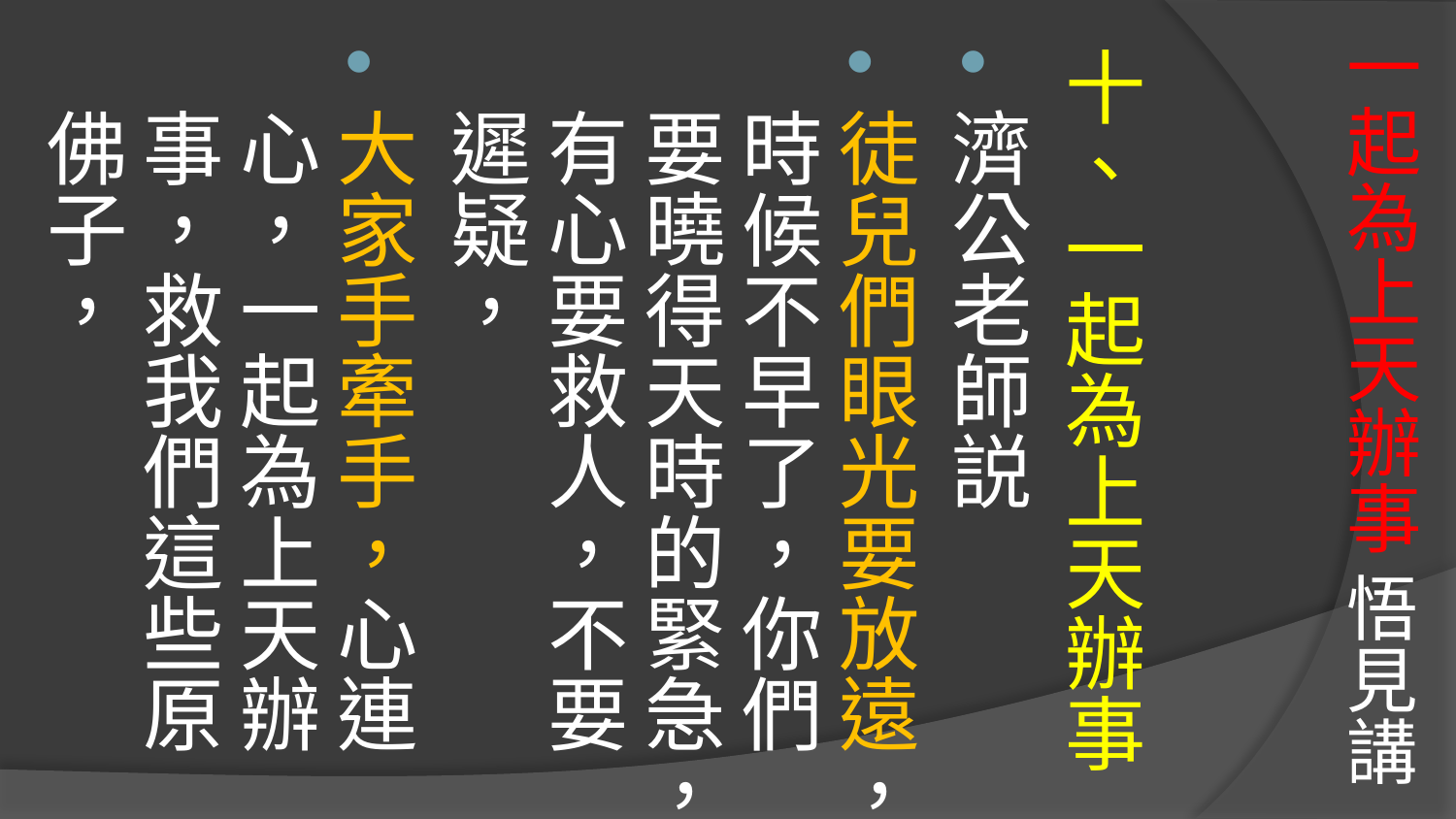

# 一起為上天辦事 悟見講
十、一起為上天辦事
濟公老師説
徒兒們眼光要放遠，時候不早了，你們要曉得天時的緊急，有心要救人，不要遲疑，
大家手牽手，心連心，一起為上天辦事，救我們這些原佛子，